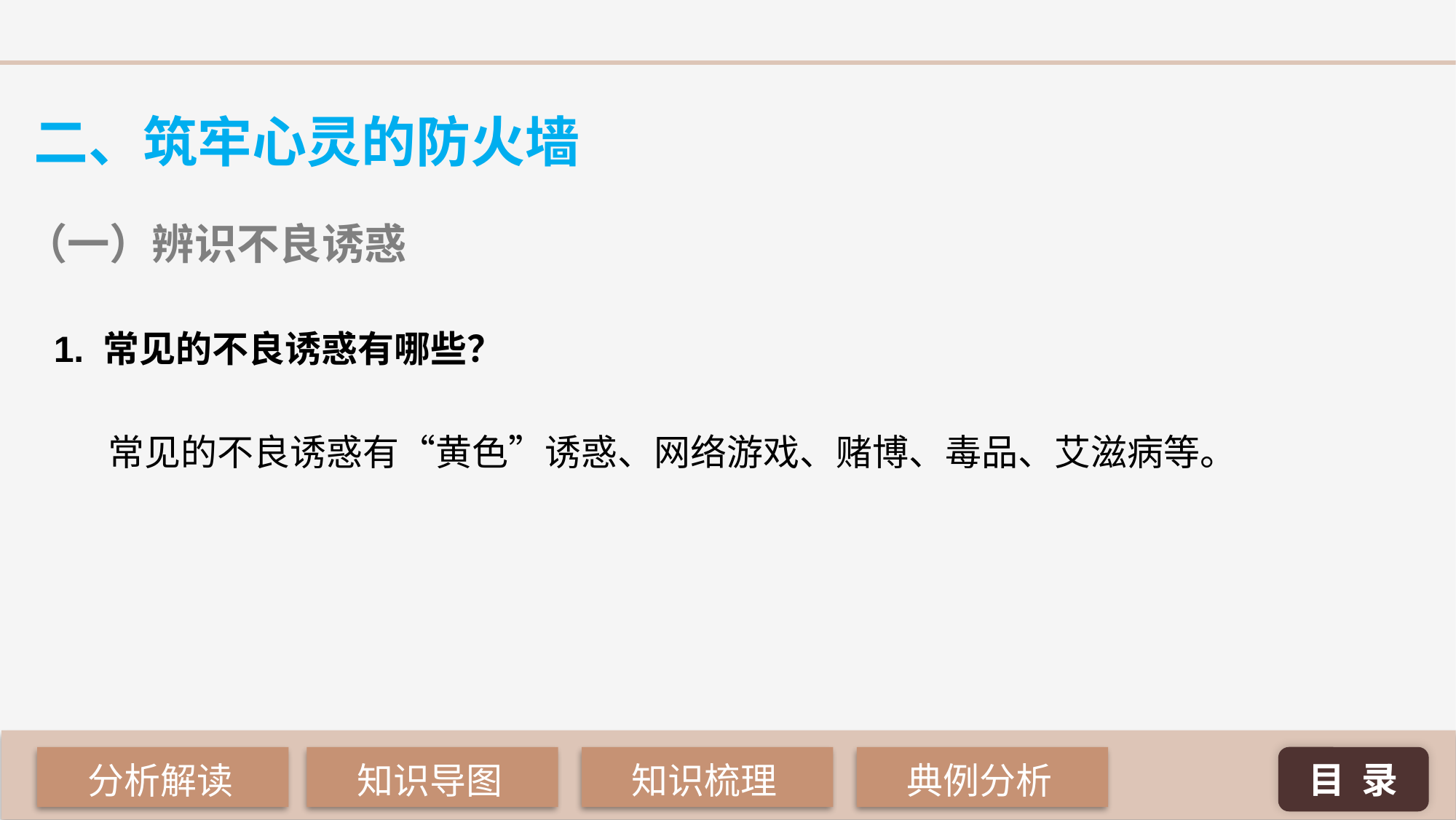

二、筑牢心灵的防火墙
（一）辨识不良诱惑
1. 常见的不良诱惑有哪些？
常见的不良诱惑有“黄色”诱惑、网络游戏、赌博、毒品、艾滋病等。